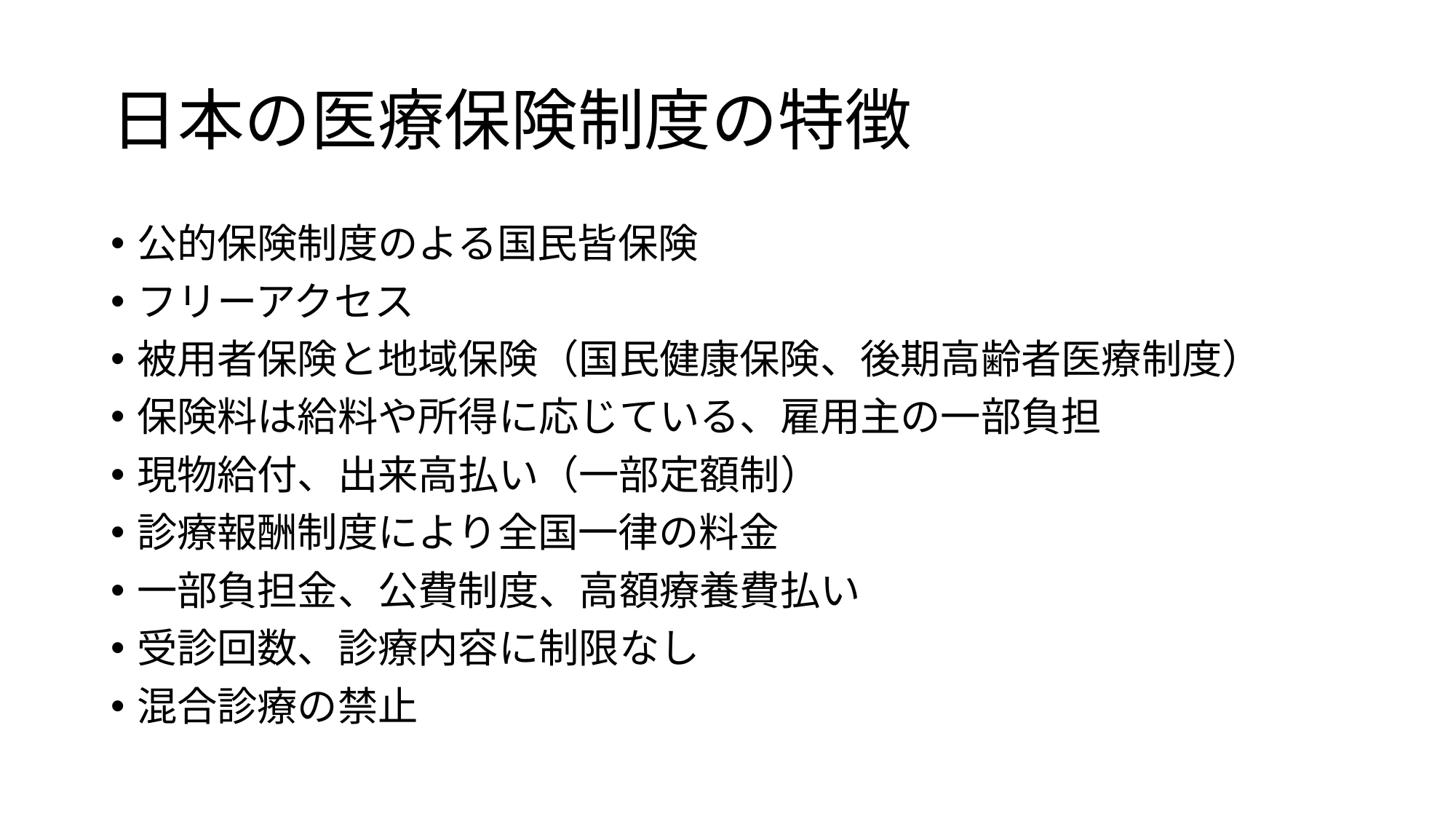

# 日本の医療保険制度の特徴
公的保険制度のよる国民皆保険
フリーアクセス
被用者保険と地域保険（国民健康保険、後期高齢者医療制度）
保険料は給料や所得に応じている、雇用主の一部負担
現物給付、出来高払い（一部定額制）
診療報酬制度により全国一律の料金
一部負担金、公費制度、高額療養費払い
受診回数、診療内容に制限なし
混合診療の禁止